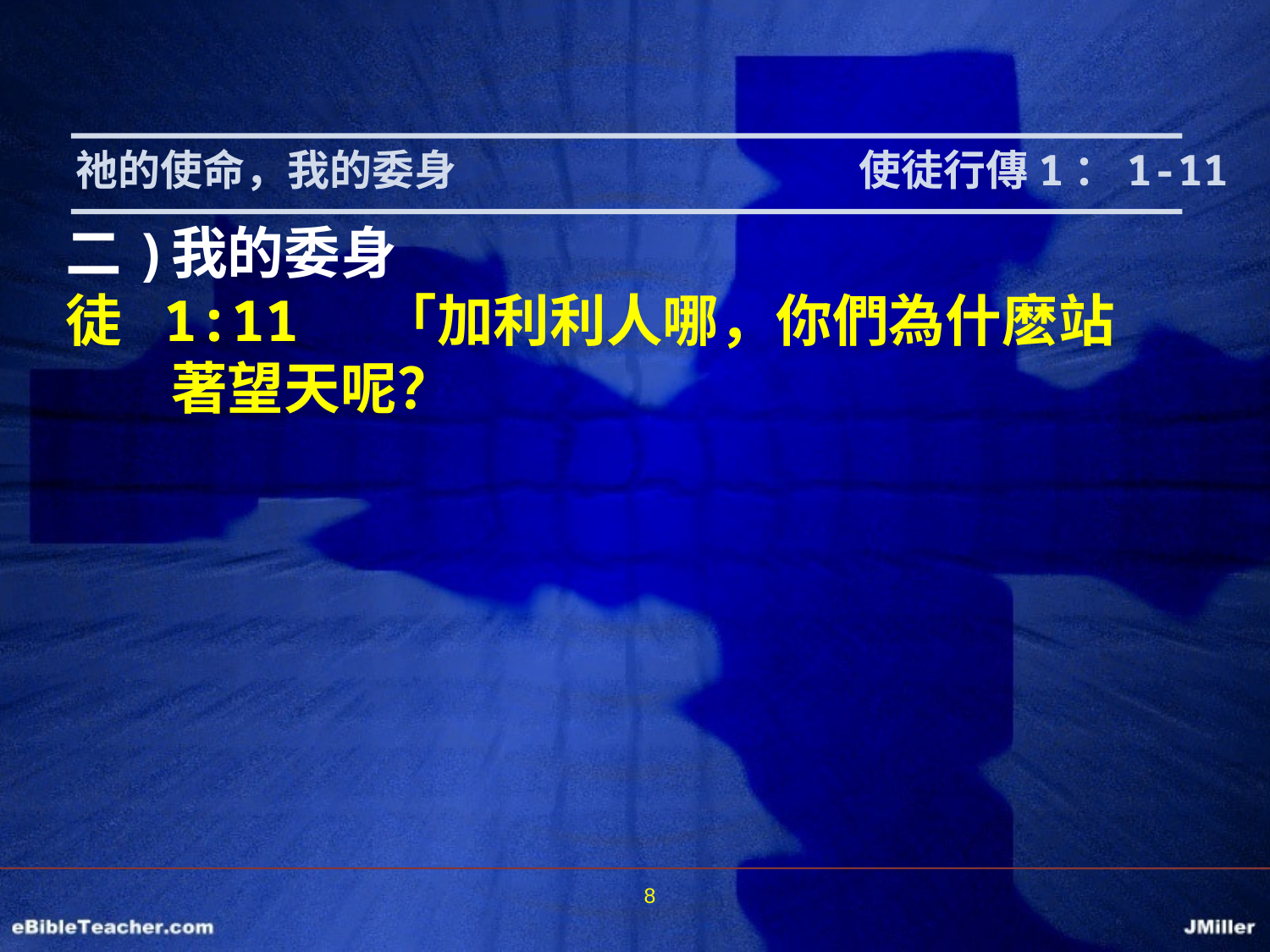

祂的使命，我的委身			 使徒行傳1：1-11
二)	我的委身
徒 1:11  「加利利人哪，你們為什麽站著望天呢？